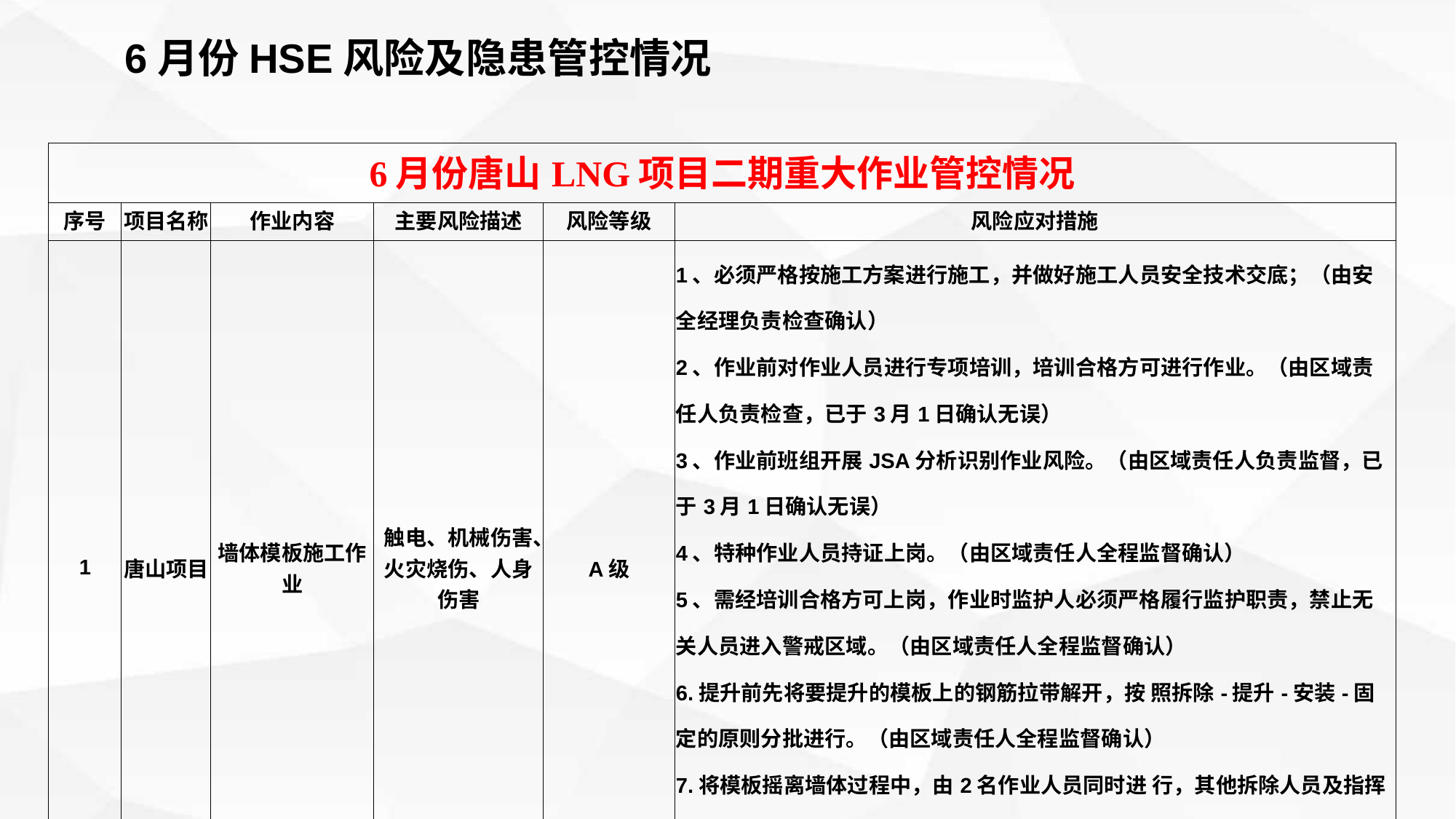

6月份HSE风险及隐患管控情况
| 6月份唐山LNG项目二期重大作业管控情况 |  |  |  |  |  |
| --- | --- | --- | --- | --- | --- |
| 序号 | 项目名称 | 作业内容 | 主要风险描述 | 风险等级 | 风险应对措施 |
| 1 | 唐山项目 | 墙体模板施工作业 | 触电、机械伤害、火灾烧伤、人身伤害 | A级 | 1、必须严格按施工方案进行施工，并做好施工人员安全技术交底；（由安全经理负责检查确认） 2、作业前对作业人员进行专项培训，培训合格方可进行作业。（由区域责任人负责检查，已于3月1日确认无误） 3、作业前班组开展JSA分析识别作业风险。（由区域责任人负责监督，已于3月1日确认无误） 4、特种作业人员持证上岗。（由区域责任人全程监督确认） 5、需经培训合格方可上岗，作业时监护人必须严格履行监护职责，禁止无关人员进入警戒区域。（由区域责任人全程监督确认） 6.提升前先将要提升的模板上的钢筋拉带解开，按 照拆除-提升-安装-固定的原则分批进行。（由区域责任人全程监督确认） 7.将模板摇离墙体过程中，由2名作业人员同时进 行，其他拆除人员及指挥应站在相邻平台上，不准 站在正在拆除的平台上。（由区域责任人全程监督确认） |